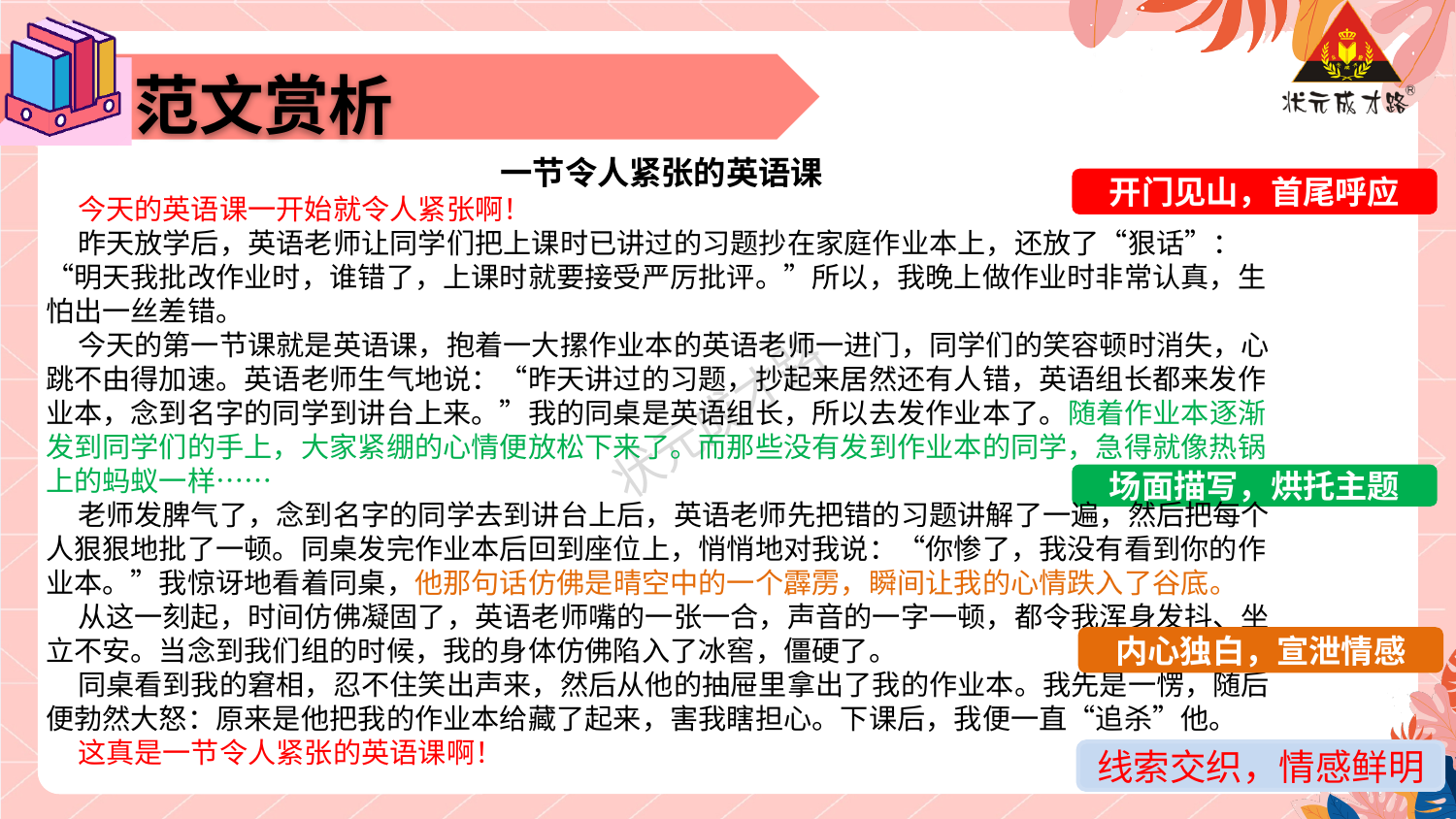

范文赏析
一节令人紧张的英语课
    今天的英语课一开始就令人紧张啊！
    昨天放学后，英语老师让同学们把上课时已讲过的习题抄在家庭作业本上，还放了“狠话”：“明天我批改作业时，谁错了，上课时就要接受严厉批评。”所以，我晚上做作业时非常认真，生怕出一丝差错。
    今天的第一节课就是英语课，抱着一大摞作业本的英语老师一进门，同学们的笑容顿时消失，心跳不由得加速。英语老师生气地说：“昨天讲过的习题，抄起来居然还有人错，英语组长都来发作业本，念到名字的同学到讲台上来。”我的同桌是英语组长，所以去发作业本了。随着作业本逐渐发到同学们的手上，大家紧绷的心情便放松下来了。而那些没有发到作业本的同学，急得就像热锅上的蚂蚁一样……
    老师发脾气了，念到名字的同学去到讲台上后，英语老师先把错的习题讲解了一遍，然后把每个人狠狠地批了一顿。同桌发完作业本后回到座位上，悄悄地对我说：“你惨了，我没有看到你的作业本。”我惊讶地看着同桌，他那句话仿佛是晴空中的一个霹雳，瞬间让我的心情跌入了谷底。
    从这一刻起，时间仿佛凝固了，英语老师嘴的一张一合，声音的一字一顿，都令我浑身发抖、坐立不安。当念到我们组的时候，我的身体仿佛陷入了冰窖，僵硬了。
    同桌看到我的窘相，忍不住笑出声来，然后从他的抽屉里拿出了我的作业本。我先是一愣，随后便勃然大怒：原来是他把我的作业本给藏了起来，害我瞎担心。下课后，我便一直“追杀”他。
    这真是一节令人紧张的英语课啊！
开门见山，首尾呼应
场面描写，烘托主题
内心独白，宣泄情感
线索交织，情感鲜明